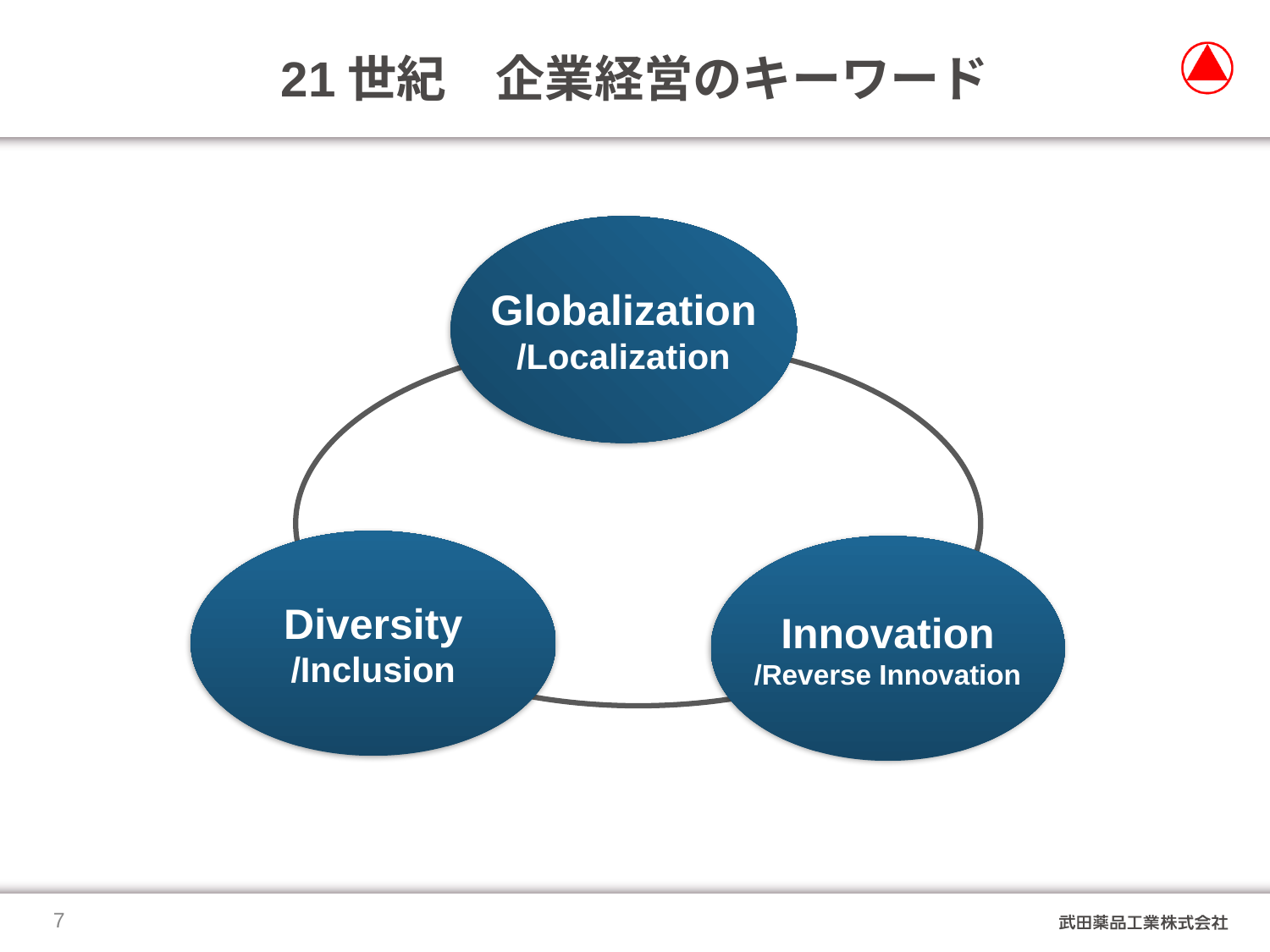

# 21世紀　企業経営のキーワード
Globalization
/Localization

Diversity
/Inclusion
Innovation
/Reverse Innovation
7